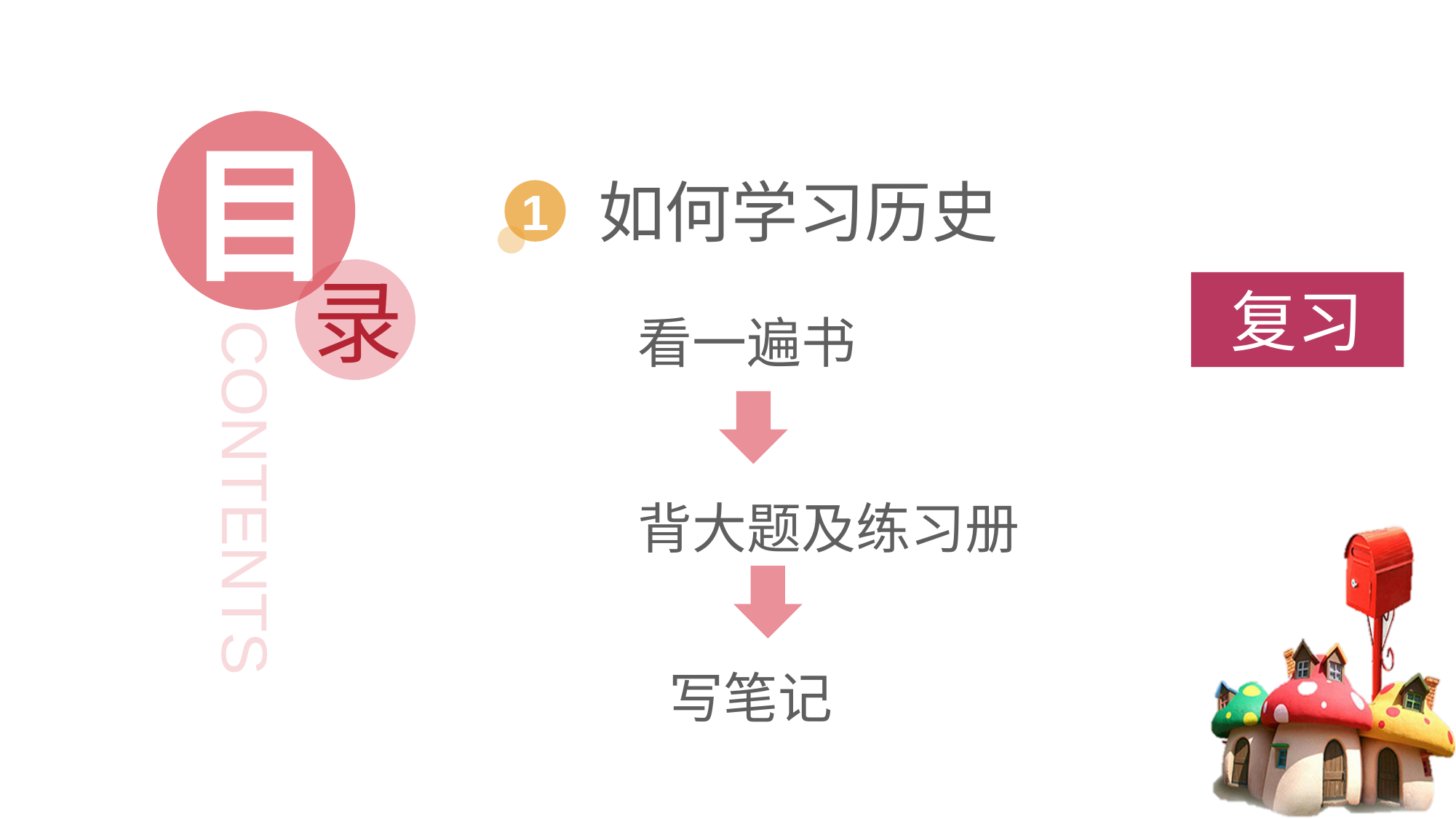

目
录
CONTENTS
如何学习历史
1

复习
看一遍书

背大题及练习册

写笔记
4